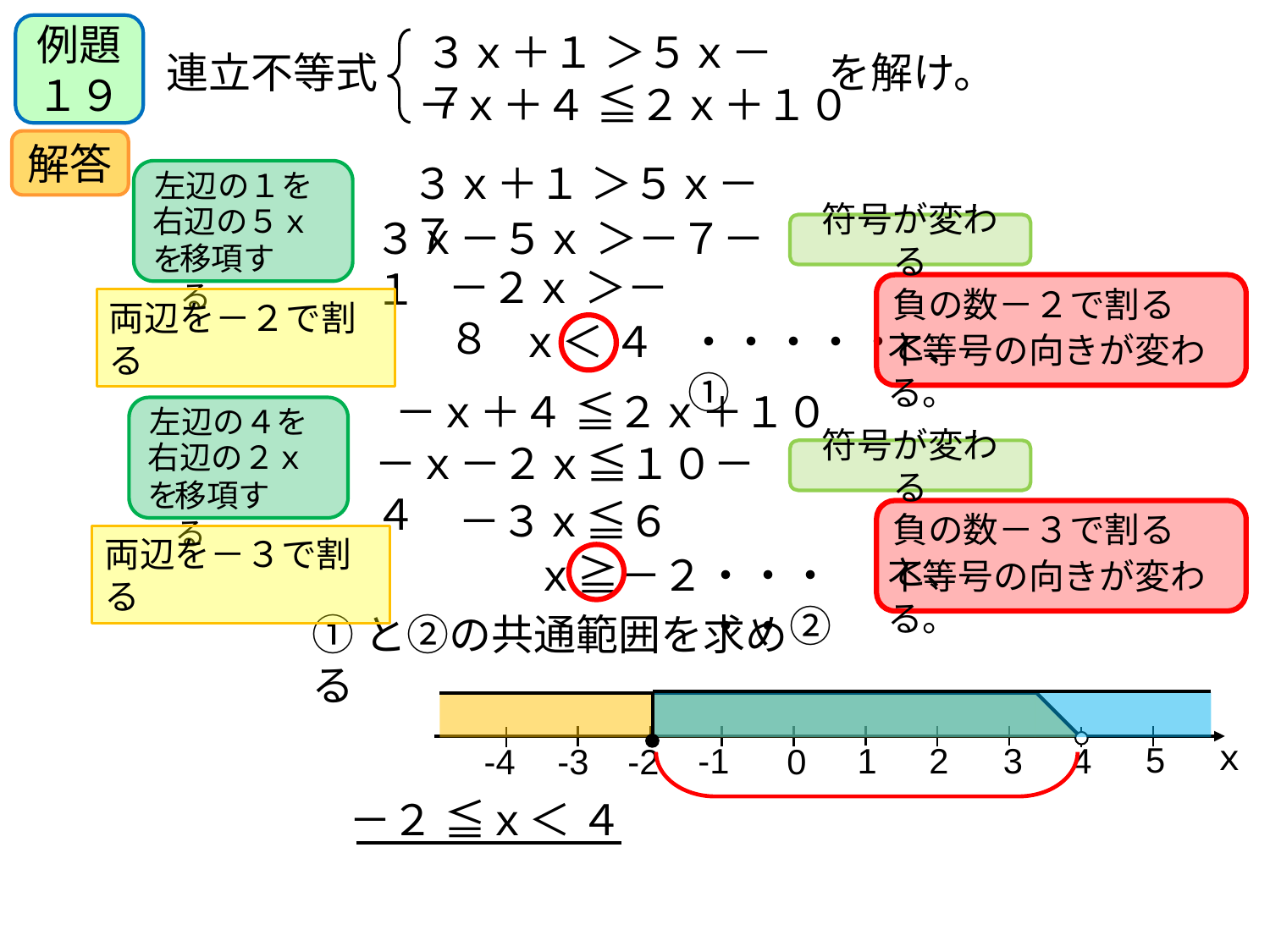

例題１９
３ｘ＋１ ＞５ｘ－７

を解け。
連立不等式
－ｘ＋４ ≦２ｘ＋１０
解答
３ｘ＋１ ＞５ｘ－７
左辺の１を

右辺の５ｘを
３ｘ－５ｘ ＞－７－１
符号が変わる
移項する
－２ｘ ＞－８

負の数－２で割ると、
両辺を－２で割る
・・・・・①
ｘ＜ ４

不等号の向きが変わる。
－ｘ＋４ ≦２ｘ＋１０
左辺の４を

右辺の２ｘを
－ｘ－２ｘ≦１０－４
符号が変わる
移項する
－３ｘ≦６

負の数－３で割ると、
両辺を－３で割る

ｘ≧－２
・・・・・②
不等号の向きが変わる。

①と②の共通範囲を求める

ｘ
5
2
4
1
3
-1
-2
0
-4
-3
－２ ≦ｘ＜ ４